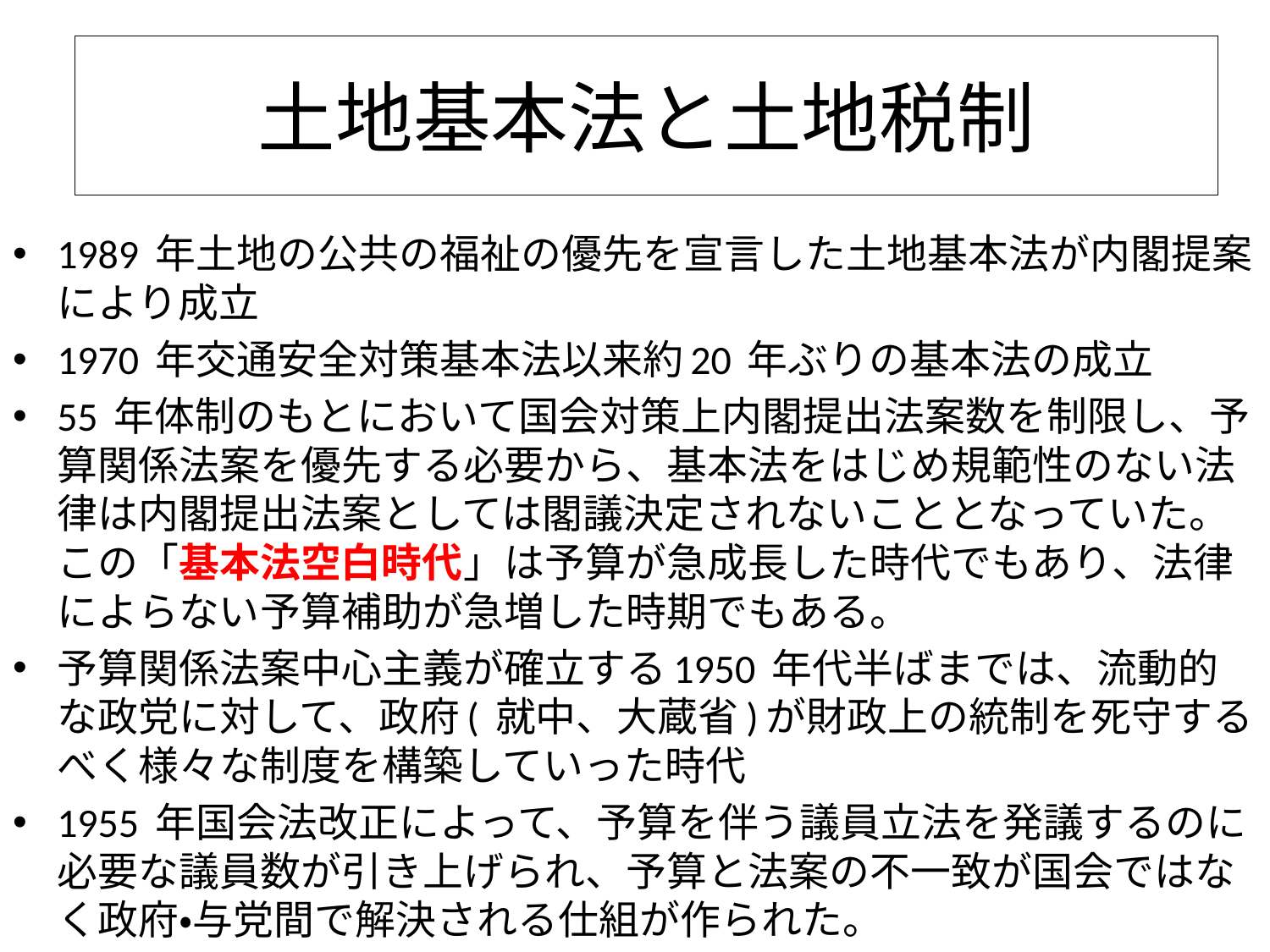

# 土地基本法と土地税制
1989 年土地の公共の福祉の優先を宣言した土地基本法が内閣提案により成立
1970 年交通安全対策基本法以来約20 年ぶりの基本法の成立
55 年体制のもとにおいて国会対策上内閣提出法案数を制限し、予算関係法案を優先する必要から、基本法をはじめ規範性のない法律は内閣提出法案としては閣議決定されないこととなっていた。この「基本法空白時代」は予算が急成長した時代でもあり、法律によらない予算補助が急増した時期でもある。
予算関係法案中心主義が確立する1950 年代半ばまでは、流動的な政党に対して、政府( 就中、大蔵省)が財政上の統制を死守するべく様々な制度を構築していった時代
1955 年国会法改正によって、予算を伴う議員立法を発議するのに必要な議員数が引き上げられ、予算と法案の不一致が国会ではなく政府・与党間で解決される仕組が作られた。